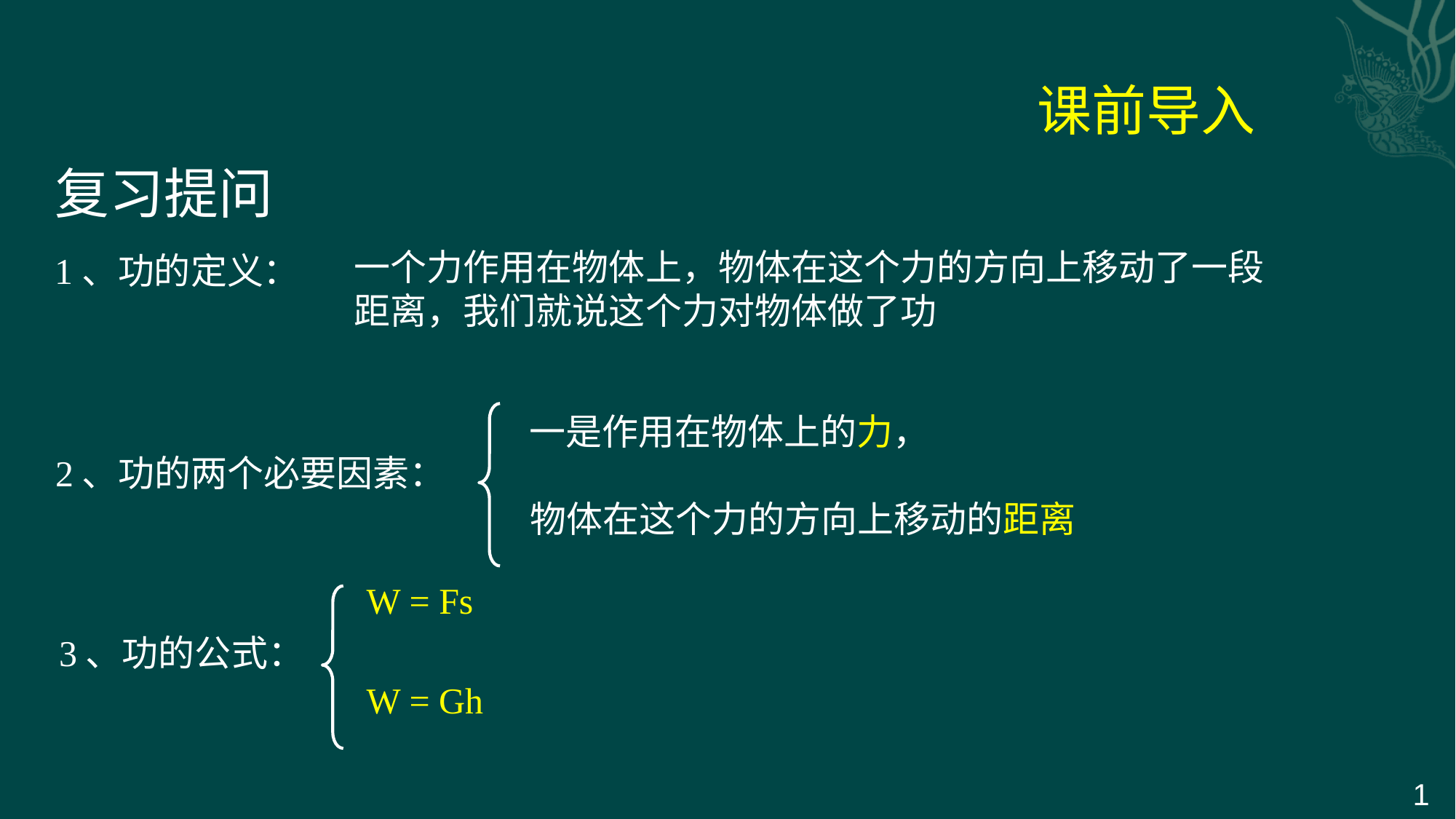

课前导入
复习提问
1、功的定义：
一个力作用在物体上，物体在这个力的方向上移动了一段距离，我们就说这个力对物体做了功

一是作用在物体上的力，
2、功的两个必要因素：
物体在这个力的方向上移动的距离
W = Fs
3、功的公式：

W = Gh
1